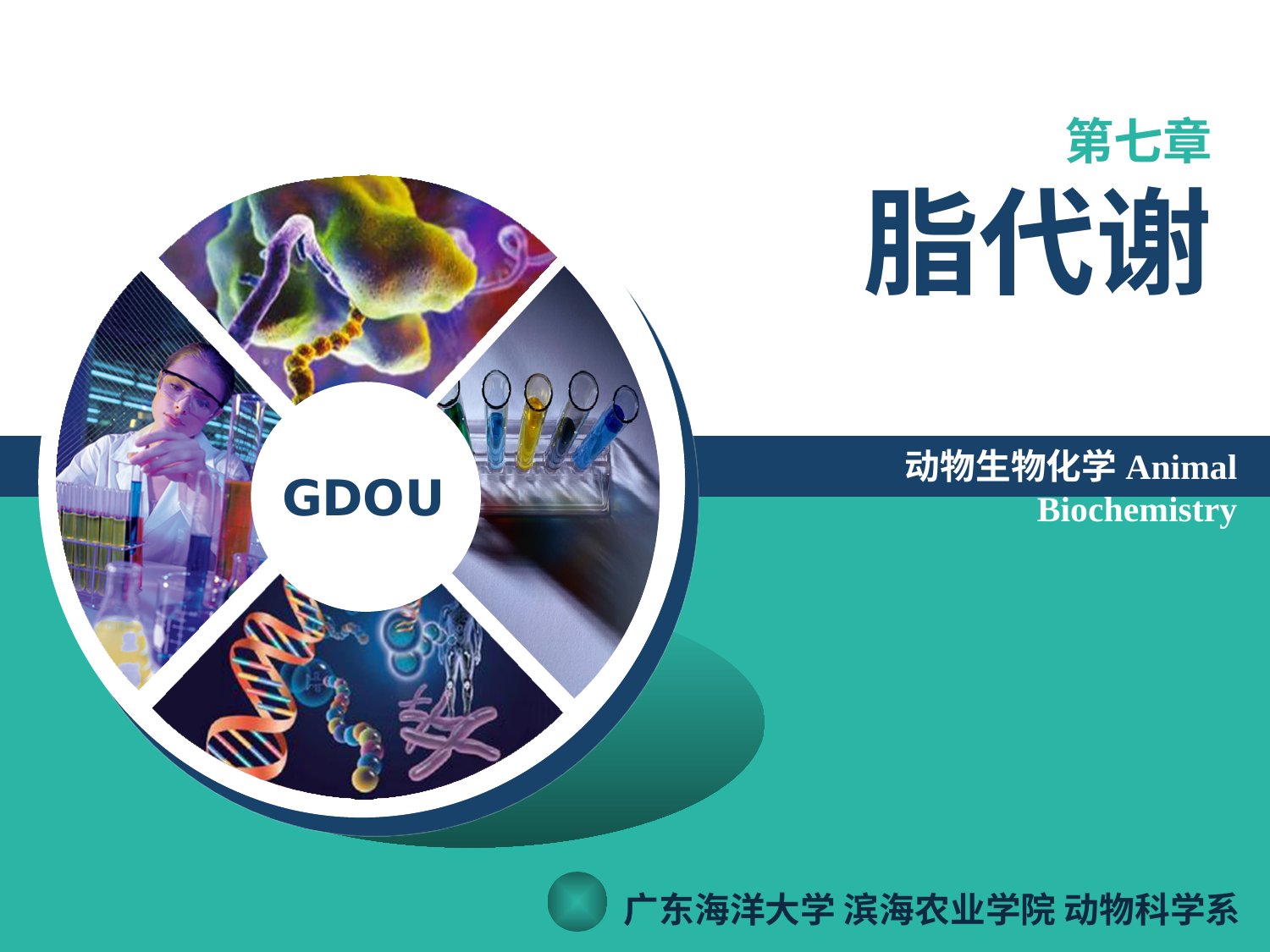

# 第七章 脂代谢
动物生物化学Animal Biochemistry

广东海洋大学 滨海农业学院 动物科学系